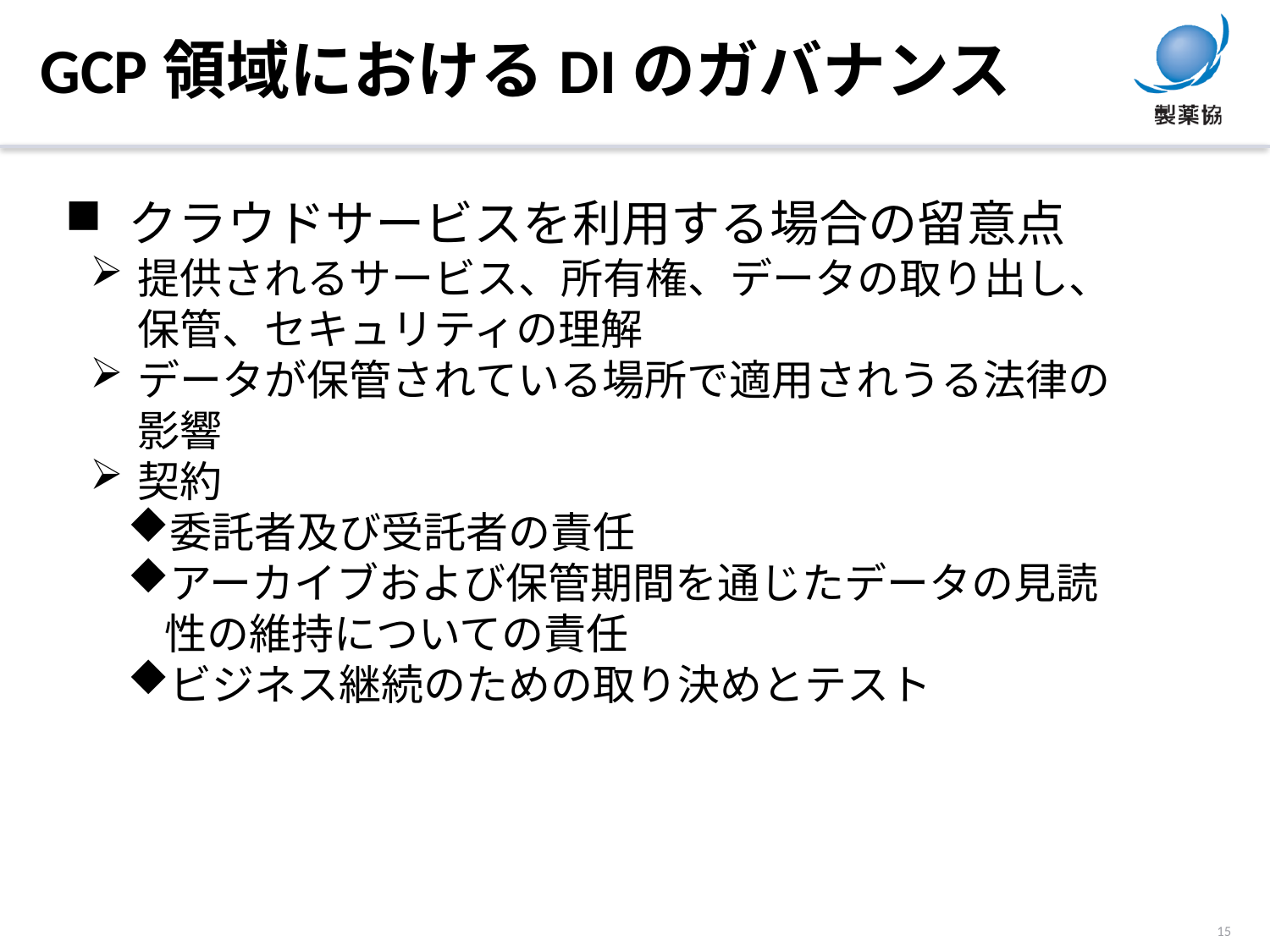

GCP領域におけるDIのガバナンス
クラウドサービスを利用する場合の留意点
提供されるサービス、所有権、データの取り出し、保管、セキュリティの理解
データが保管されている場所で適用されうる法律の影響
契約
委託者及び受託者の責任
アーカイブおよび保管期間を通じたデータの見読性の維持についての責任
ビジネス継続のための取り決めとテスト

15